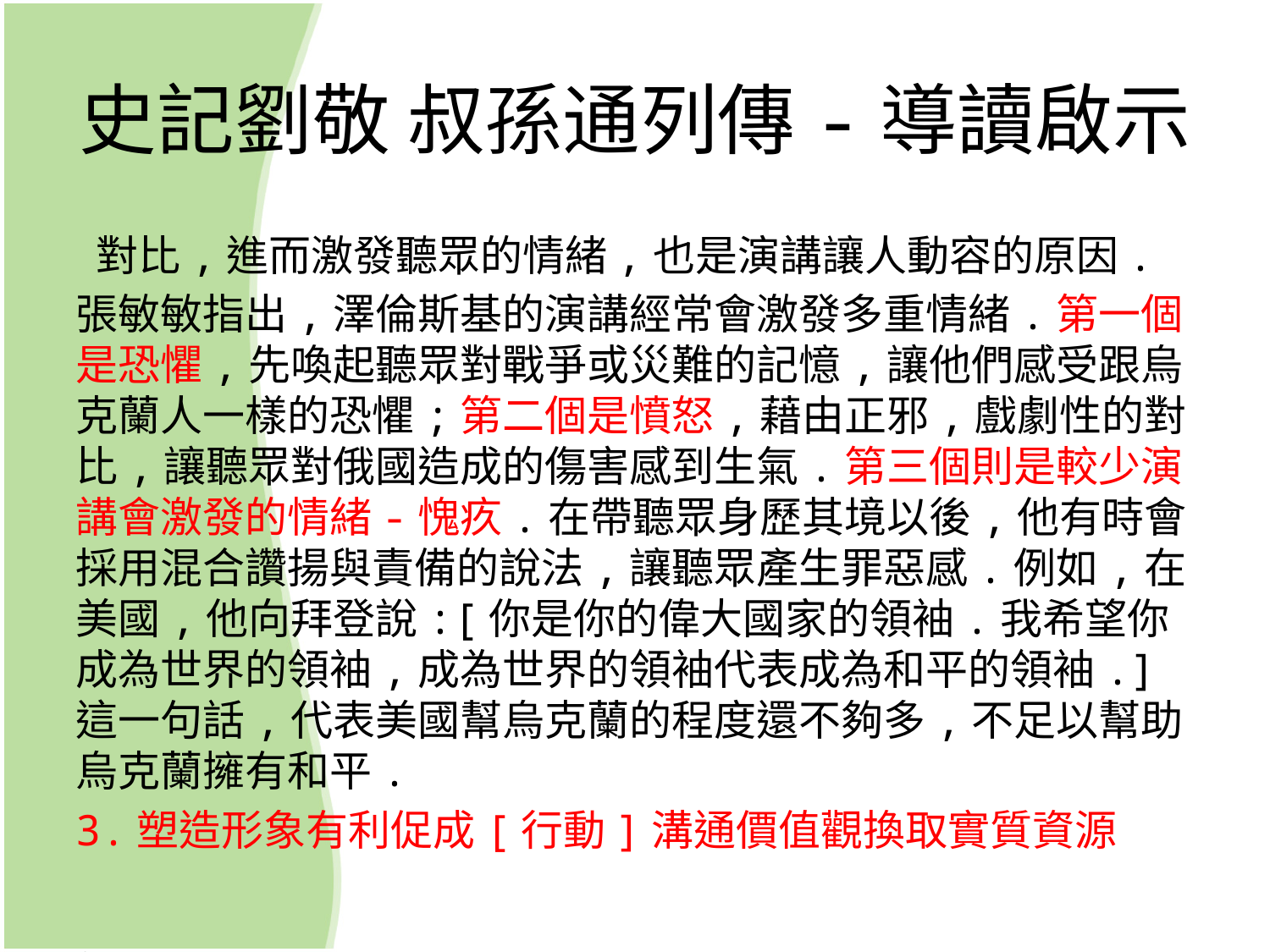

# 史記劉敬 叔孫通列傳-導讀啟示
 對比,進而激發聽眾的情緒,也是演講讓人動容的原因.
張敏敏指出,澤倫斯基的演講經常會激發多重情緒.第一個是恐懼,先喚起聽眾對戰爭或災難的記憶,讓他們感受跟烏克蘭人一樣的恐懼;第二個是憤怒,藉由正邪,戲劇性的對比,讓聽眾對俄國造成的傷害感到生氣.第三個則是較少演講會激發的情緒-愧疚.在帶聽眾身歷其境以後,他有時會採用混合讚揚與責備的說法,讓聽眾產生罪惡感.例如,在美國,他向拜登說:[你是你的偉大國家的領袖.我希望你成為世界的領袖,成為世界的領袖代表成為和平的領袖.]這一句話,代表美國幫烏克蘭的程度還不夠多,不足以幫助烏克蘭擁有和平.
3.塑造形象有利促成[行動]溝通價值觀換取實質資源